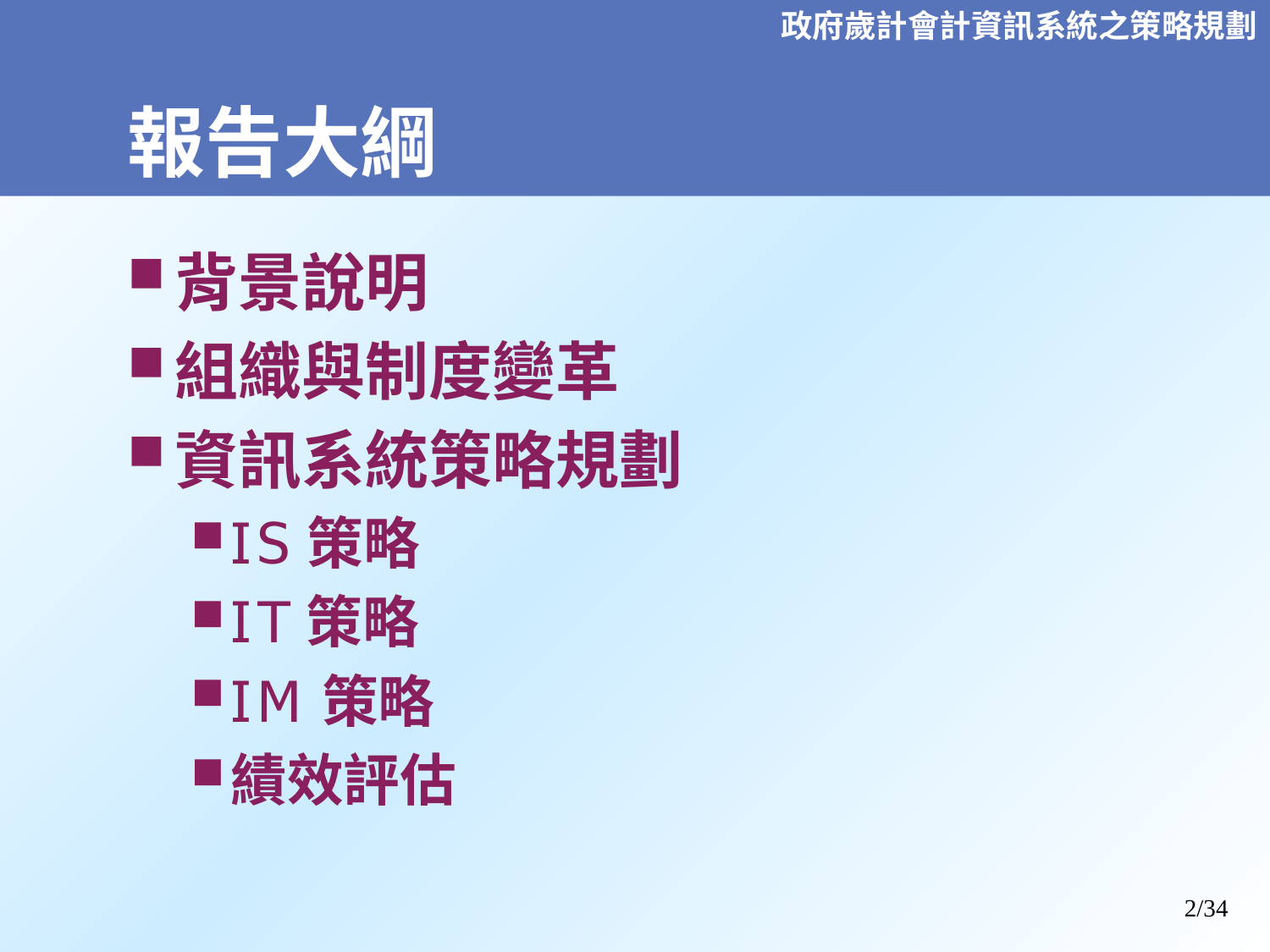

# 報告大綱
背景說明
組織與制度變革
資訊系統策略規劃
IS策略
IT策略
IM策略
績效評估
2/34